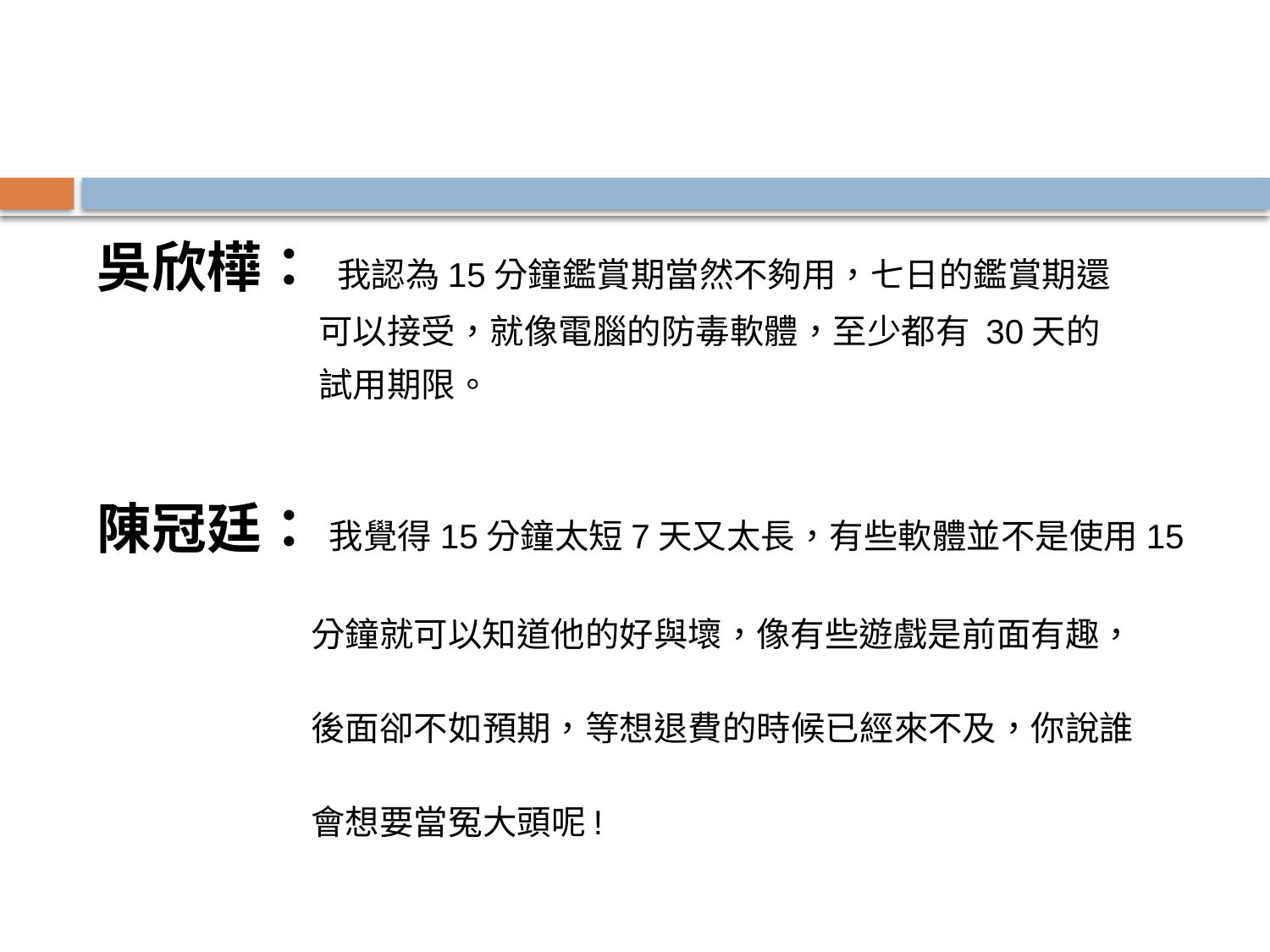

#
吳欣樺：  我認為15分鐘鑑賞期當然不夠用，七日的鑑賞期還
                            可以接受，就像電腦的防毒軟體，至少都有 30天的
                            試用期限。

陳冠廷： 我覺得15分鐘太短7天又太長，有些軟體並不是使用15
                           分鐘就可以知道他的好與壞，像有些遊戲是前面有趣，
                           後面卻不如預期，等想退費的時候已經來不及，你說誰
                           會想要當冤大頭呢!